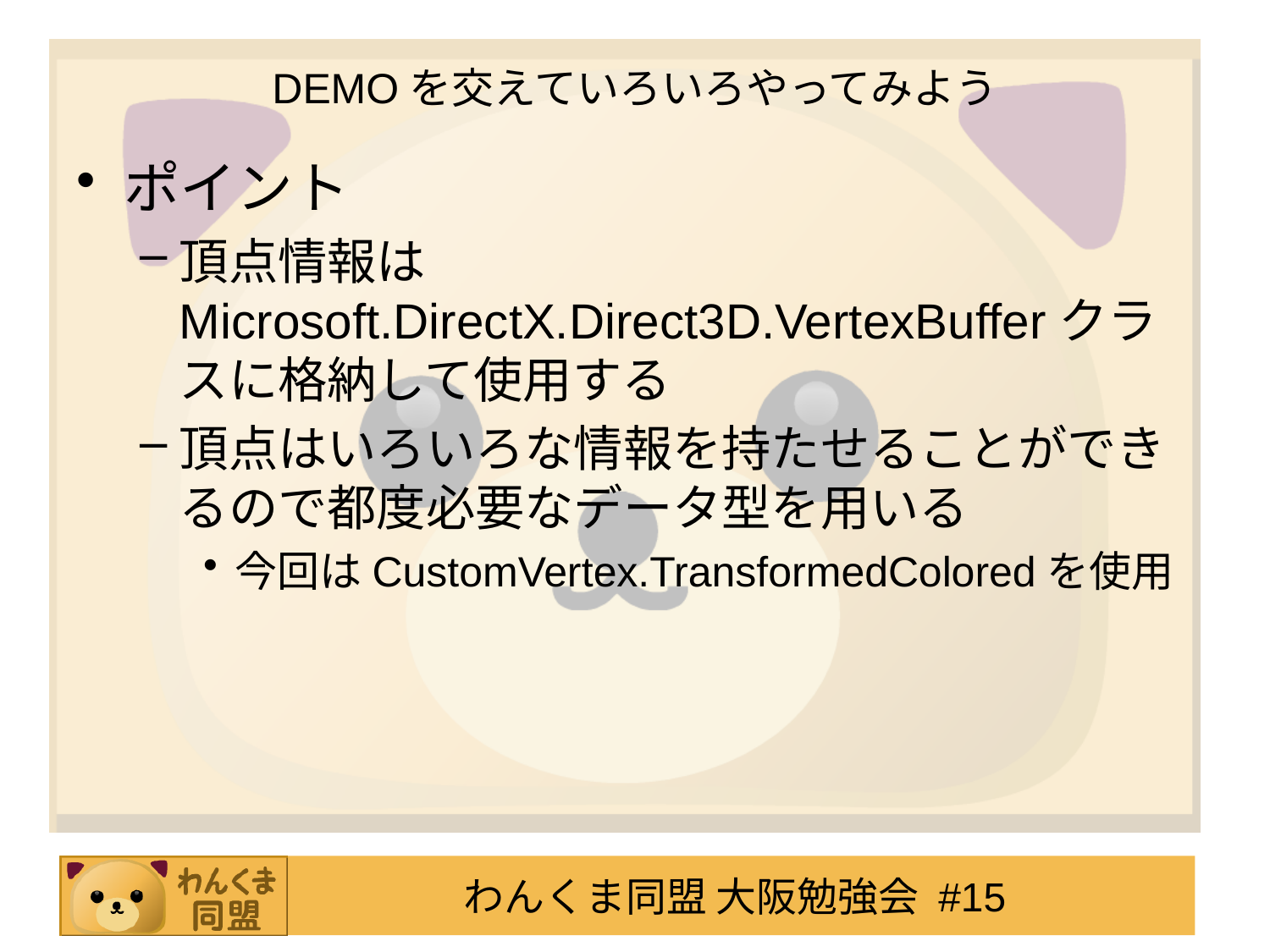

# DEMOを交えていろいろやってみよう
ポイント
頂点情報はMicrosoft.DirectX.Direct3D.VertexBufferクラスに格納して使用する
頂点はいろいろな情報を持たせることができるので都度必要なデータ型を用いる
今回はCustomVertex.TransformedColoredを使用